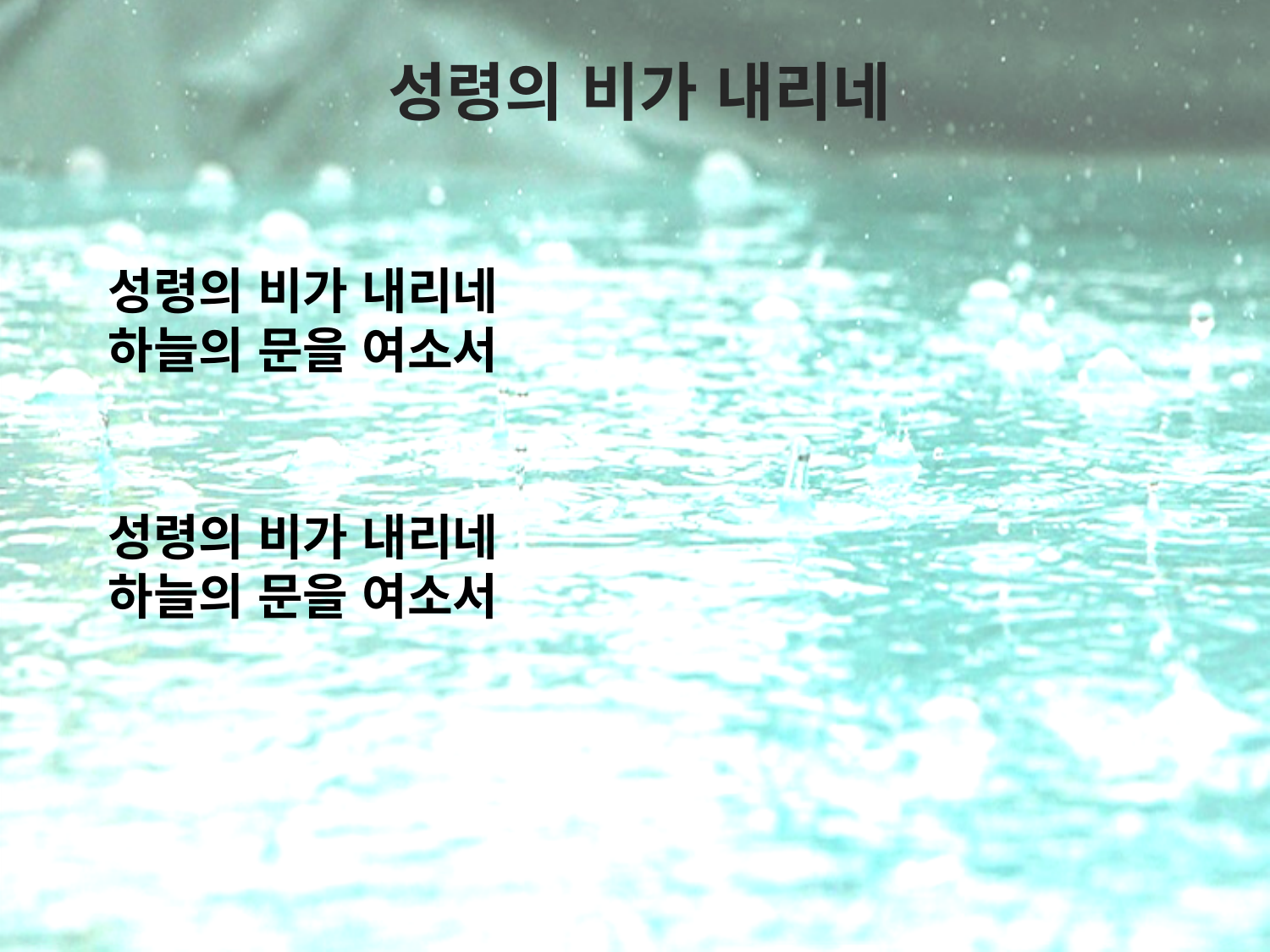

# 성령의 비가 내리네
성령의 비가 내리네
하늘의 문을 여소서
성령의 비가 내리네
하늘의 문을 여소서